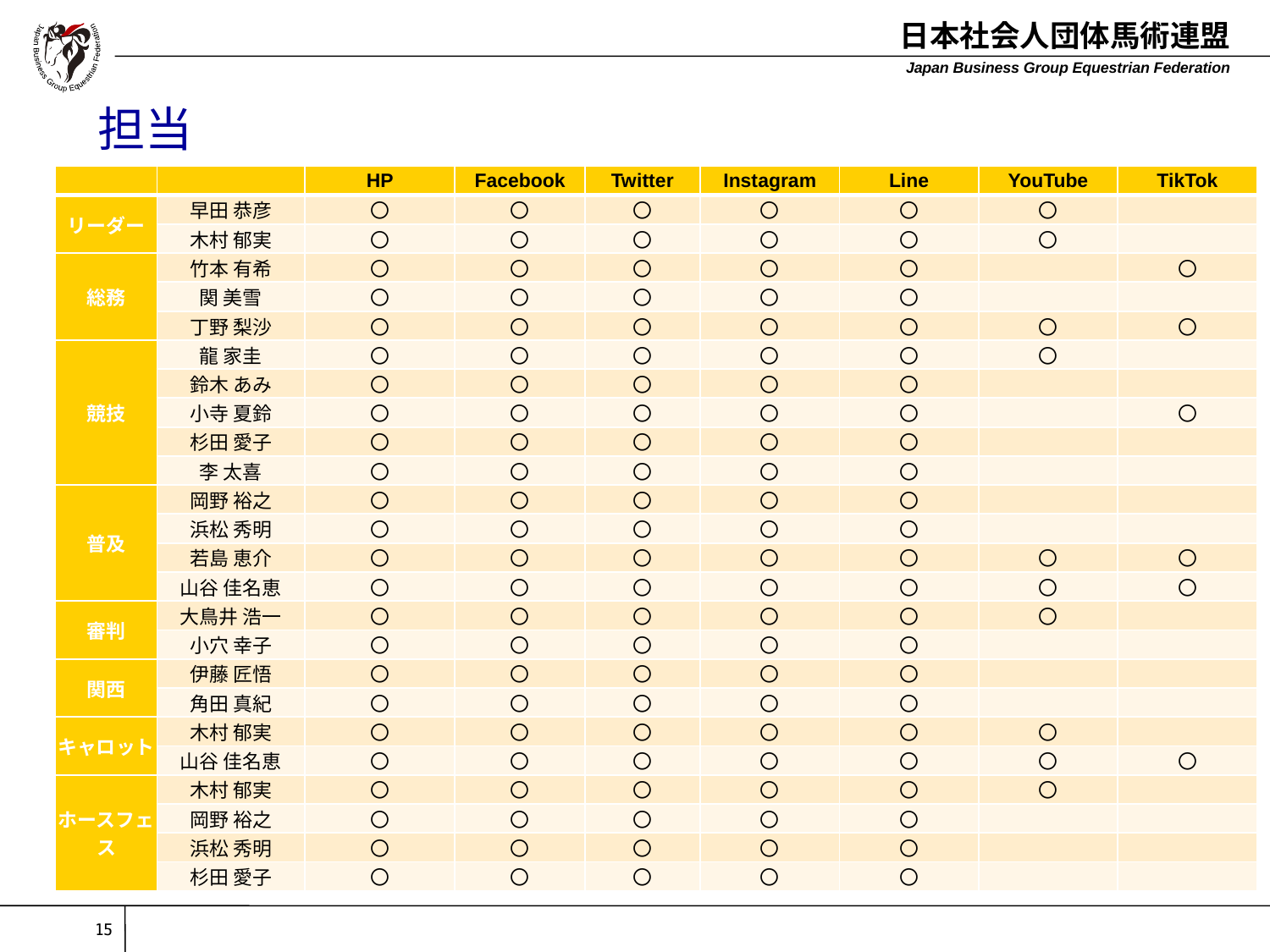

# 担当
|  |  | HP | Facebook | Twitter | Instagram | Line | YouTube | TikTok |
| --- | --- | --- | --- | --- | --- | --- | --- | --- |
| リーダー | 早田 恭彦 | 〇 | 〇 | 〇 | 〇 | 〇 | 〇 |  |
|  | 木村 郁実 | 〇 | 〇 | 〇 | 〇 | 〇 | 〇 |  |
| 総務 | 竹本 有希 | 〇 | 〇 | 〇 | 〇 | 〇 |  | 〇 |
|  | 関 美雪 | 〇 | 〇 | 〇 | 〇 | 〇 |  |  |
|  | 丁野 梨沙 | 〇 | 〇 | 〇 | 〇 | 〇 | 〇 | 〇 |
| 競技 | 龍 家圭 | 〇 | 〇 | 〇 | 〇 | 〇 | 〇 |  |
|  | 鈴木 あみ | 〇 | 〇 | 〇 | 〇 | 〇 |  |  |
|  | 小寺 夏鈴 | 〇 | 〇 | 〇 | 〇 | 〇 |  | 〇 |
|  | 杉田 愛子 | 〇 | 〇 | 〇 | 〇 | 〇 |  |  |
|  | 李 太喜 | 〇 | 〇 | 〇 | 〇 | 〇 |  |  |
| 普及 | 岡野 裕之 | 〇 | 〇 | 〇 | 〇 | 〇 |  |  |
|  | 浜松 秀明 | 〇 | 〇 | 〇 | 〇 | 〇 |  |  |
|  | 若島 恵介 | 〇 | 〇 | 〇 | 〇 | 〇 | 〇 | 〇 |
|  | 山谷 佳名恵 | 〇 | 〇 | 〇 | 〇 | 〇 | 〇 | 〇 |
| 審判 | 大鳥井 浩一 | 〇 | 〇 | 〇 | 〇 | 〇 | 〇 |  |
|  | 小穴 幸子 | 〇 | 〇 | 〇 | 〇 | 〇 |  |  |
| 関西 | 伊藤 匠悟 | 〇 | 〇 | 〇 | 〇 | 〇 |  |  |
|  | 角田 真紀 | 〇 | 〇 | 〇 | 〇 | 〇 |  |  |
| キャロット | 木村 郁実 | 〇 | 〇 | 〇 | 〇 | 〇 | 〇 |  |
|  | 山谷 佳名恵 | 〇 | 〇 | 〇 | 〇 | 〇 | 〇 | 〇 |
| ホースフェス | 木村 郁実 | 〇 | 〇 | 〇 | 〇 | 〇 | 〇 |  |
|  | 岡野 裕之 | 〇 | 〇 | 〇 | 〇 | 〇 |  |  |
|  | 浜松 秀明 | 〇 | 〇 | 〇 | 〇 | 〇 |  |  |
|  | 杉田 愛子 | 〇 | 〇 | 〇 | 〇 | 〇 |  |  |
15